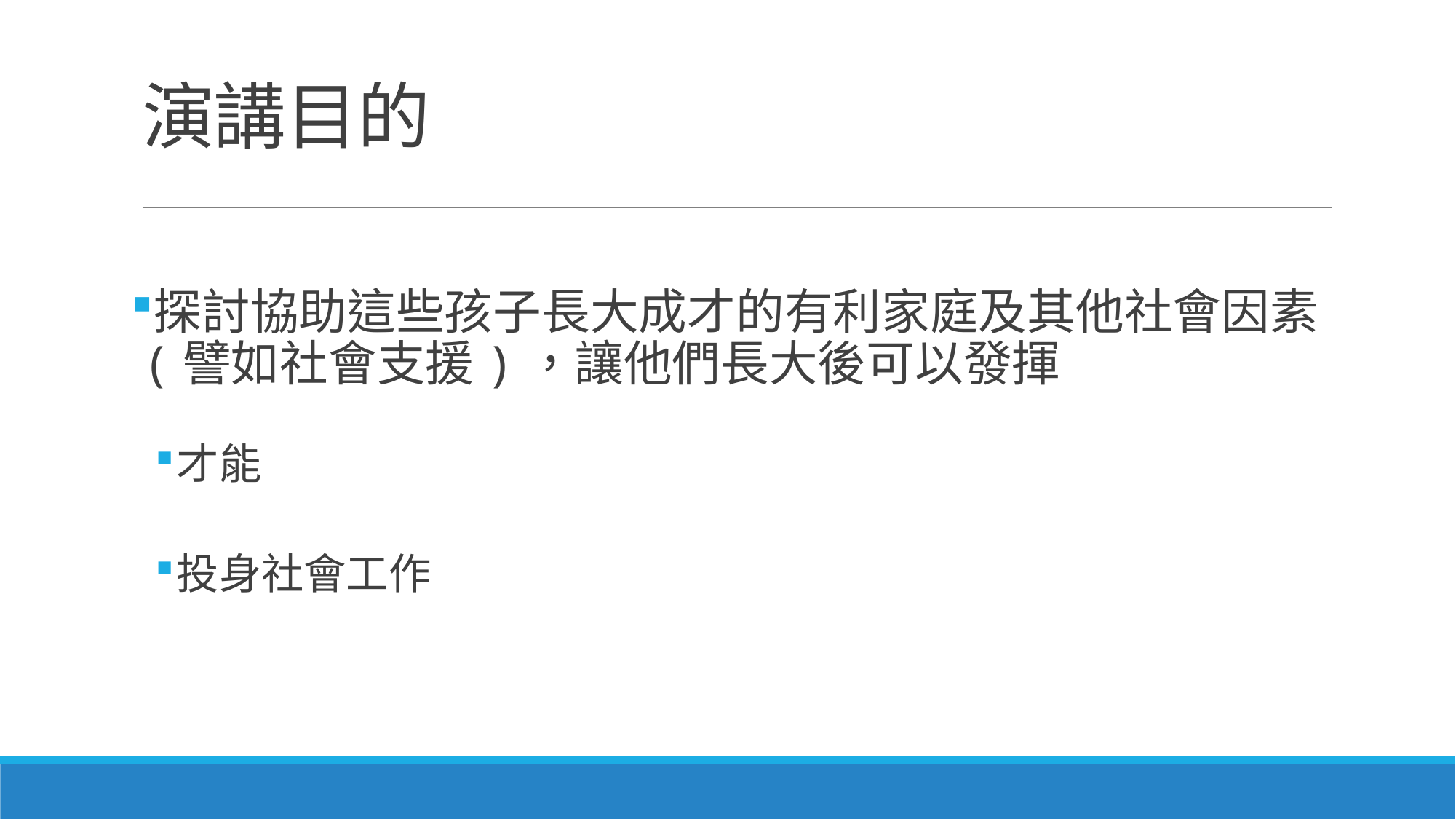

# 演講目的

探討協助這些孩子長大成才的有利家庭及其他社會因素(譬如社會支援)，讓他們長大後可以發揮

才能

投身社會工作